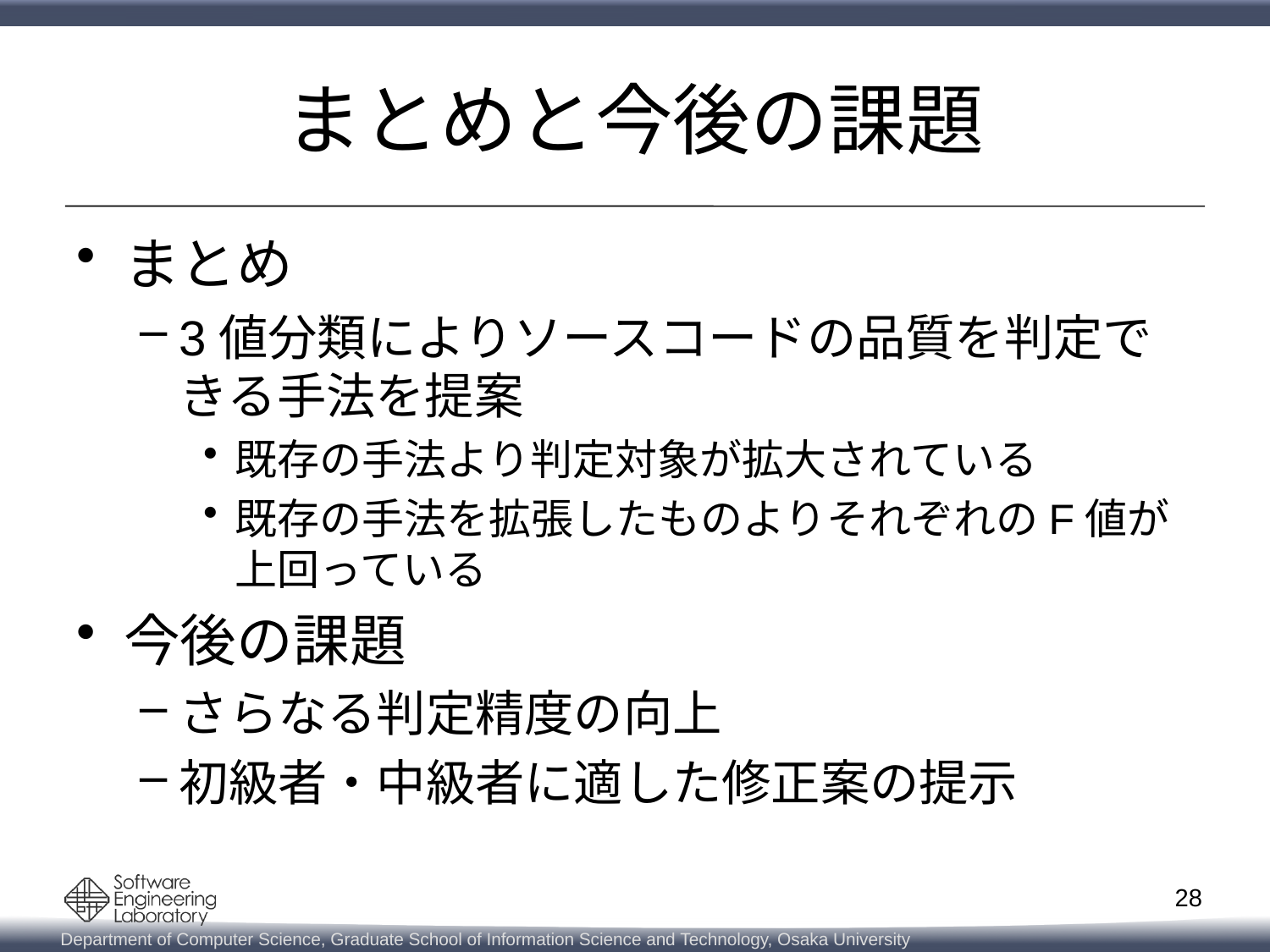

# まとめと今後の課題
まとめ
3値分類によりソースコードの品質を判定できる手法を提案
既存の手法より判定対象が拡大されている
既存の手法を拡張したものよりそれぞれのF値が上回っている
今後の課題
さらなる判定精度の向上
初級者・中級者に適した修正案の提示
28